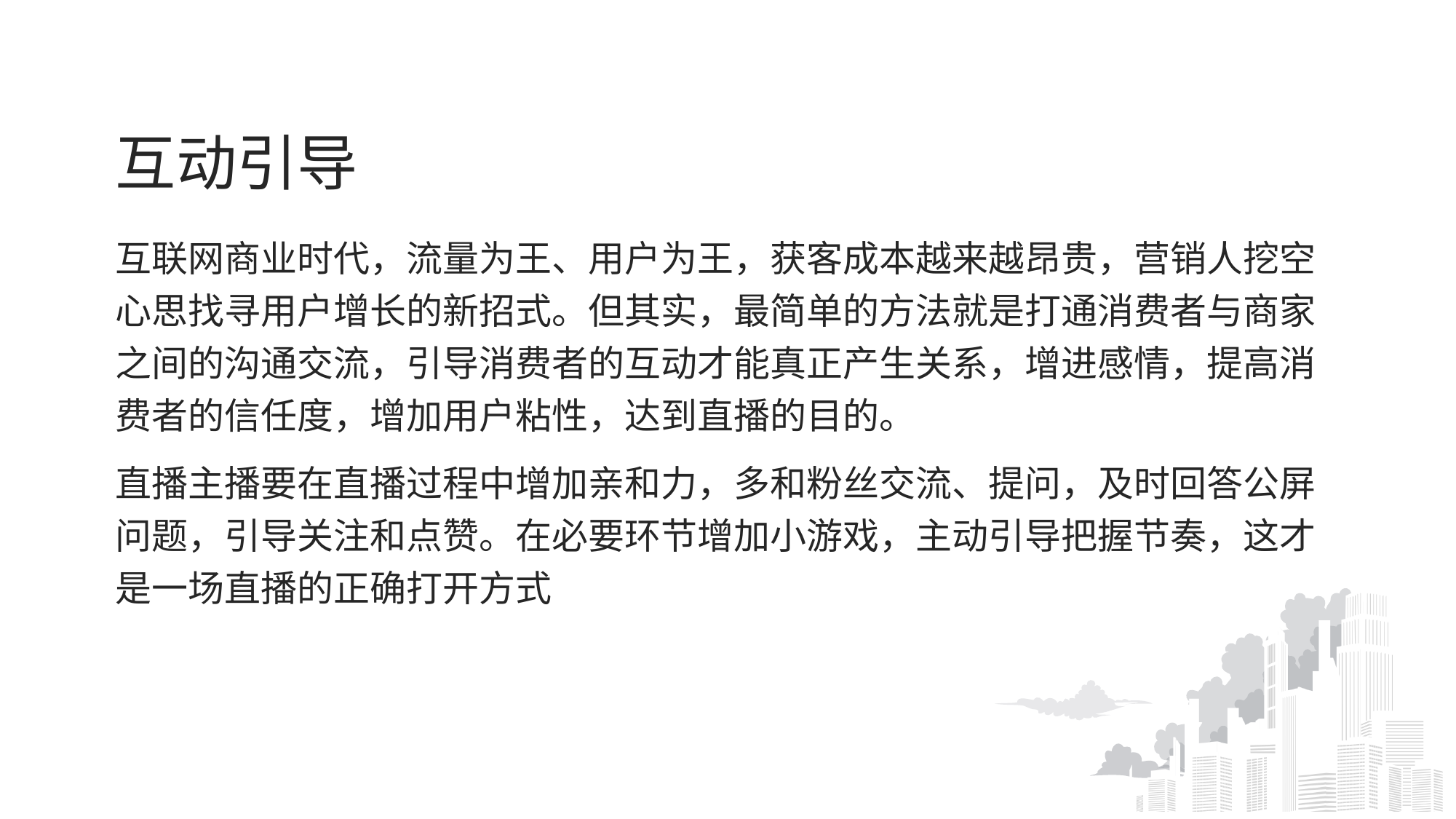

# 互动引导
互联网商业时代，流量为王、用户为王，获客成本越来越昂贵，营销人挖空心思找寻用户增长的新招式。但其实，最简单的方法就是打通消费者与商家之间的沟通交流，引导消费者的互动才能真正产生关系，增进感情，提高消费者的信任度，增加用户粘性，达到直播的目的。
直播主播要在直播过程中增加亲和力，多和粉丝交流、提问，及时回答公屏问题，引导关注和点赞。在必要环节增加小游戏，主动引导把握节奏，这才是一场直播的正确打开方式